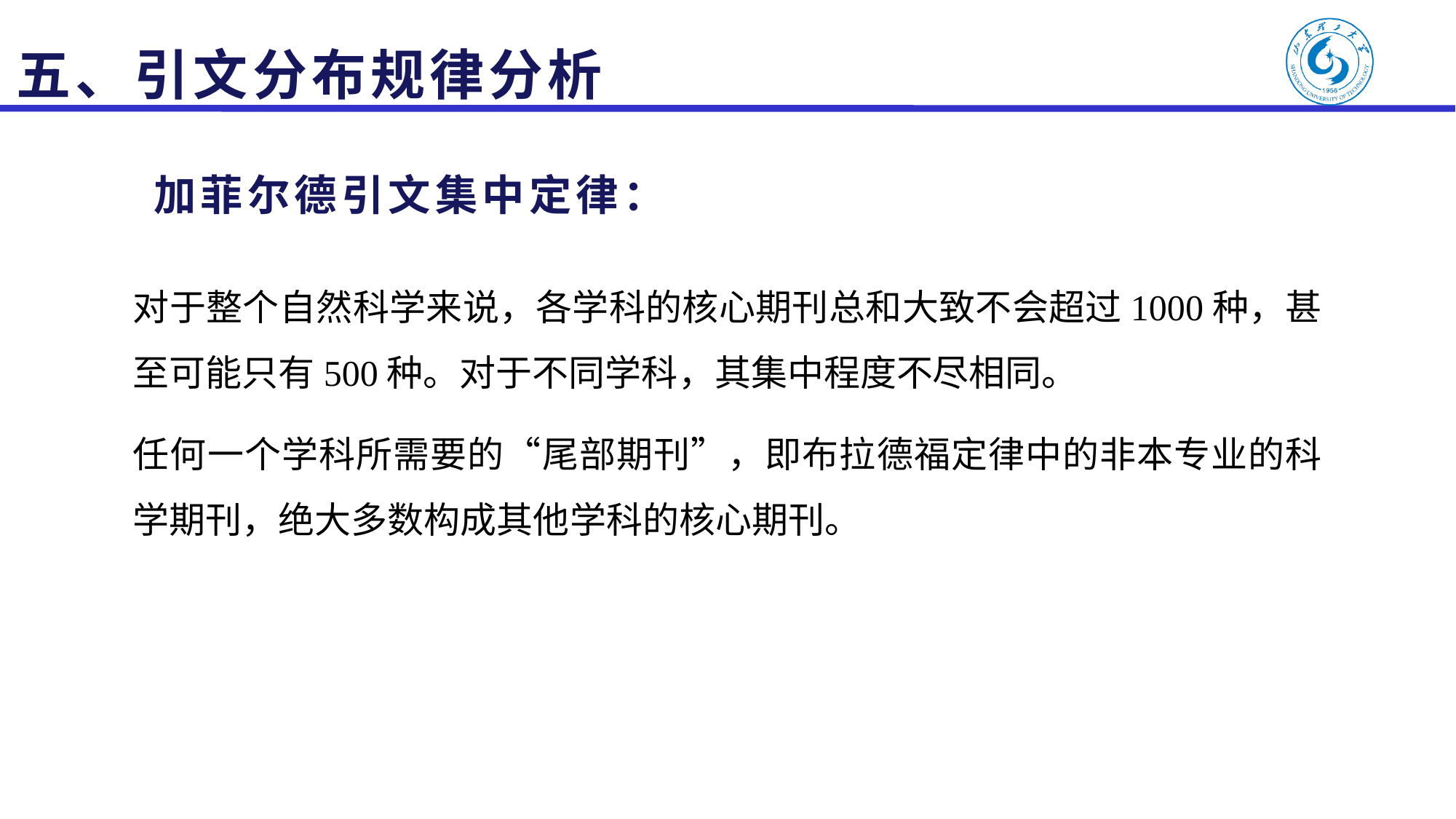

五、引文分布规律分析
# 加菲尔德引文集中定律：
对于整个自然科学来说，各学科的核心期刊总和大致不会超过1000种，甚至可能只有500种。对于不同学科，其集中程度不尽相同。
任何一个学科所需要的“尾部期刊”，即布拉德福定律中的非本专业的科学期刊，绝大多数构成其他学科的核心期刊。